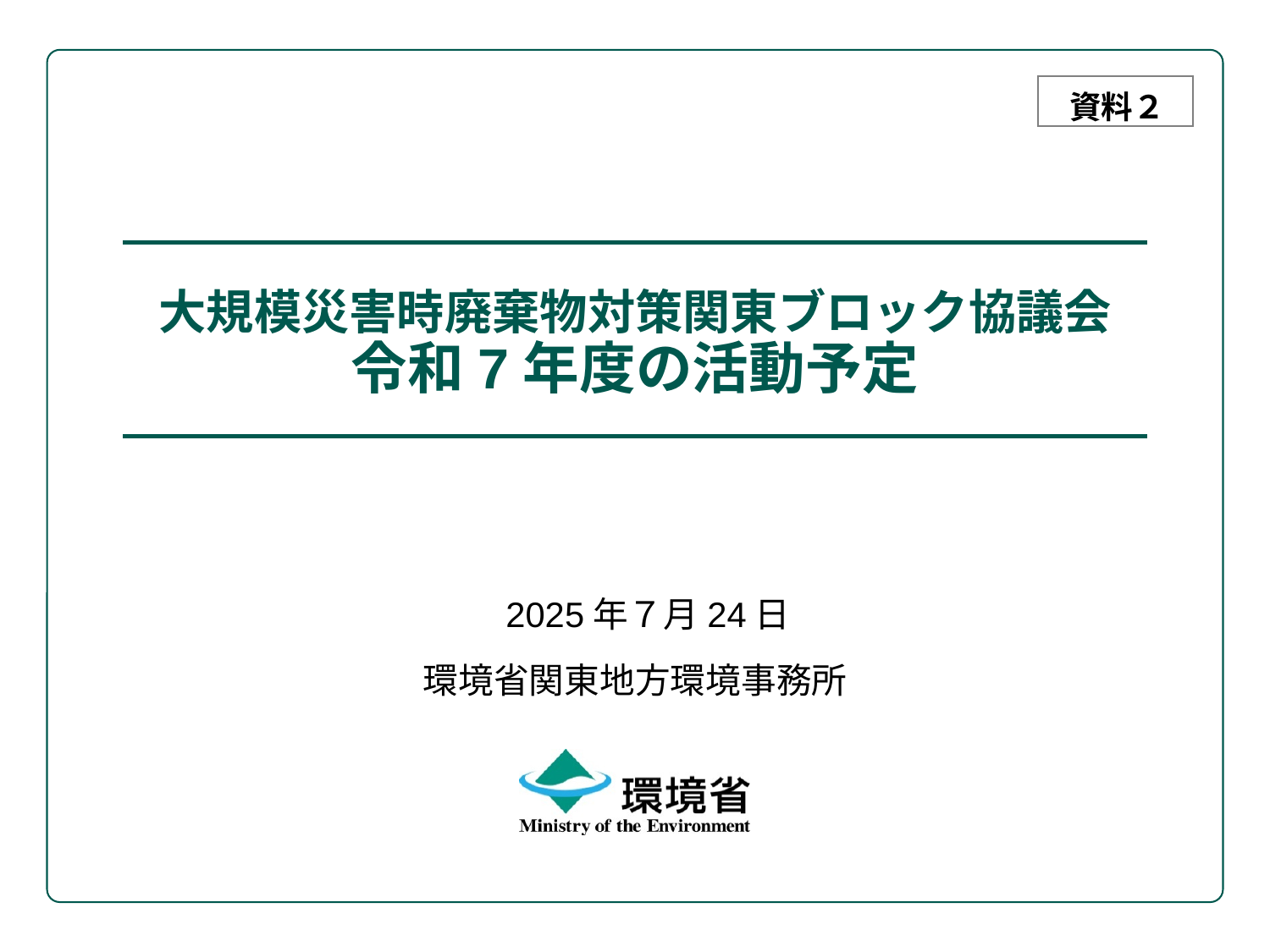

資料２
# 大規模災害時廃棄物対策関東ブロック協議会 令和7年度の活動予定
2025年７月24日
環境省関東地方環境事務所